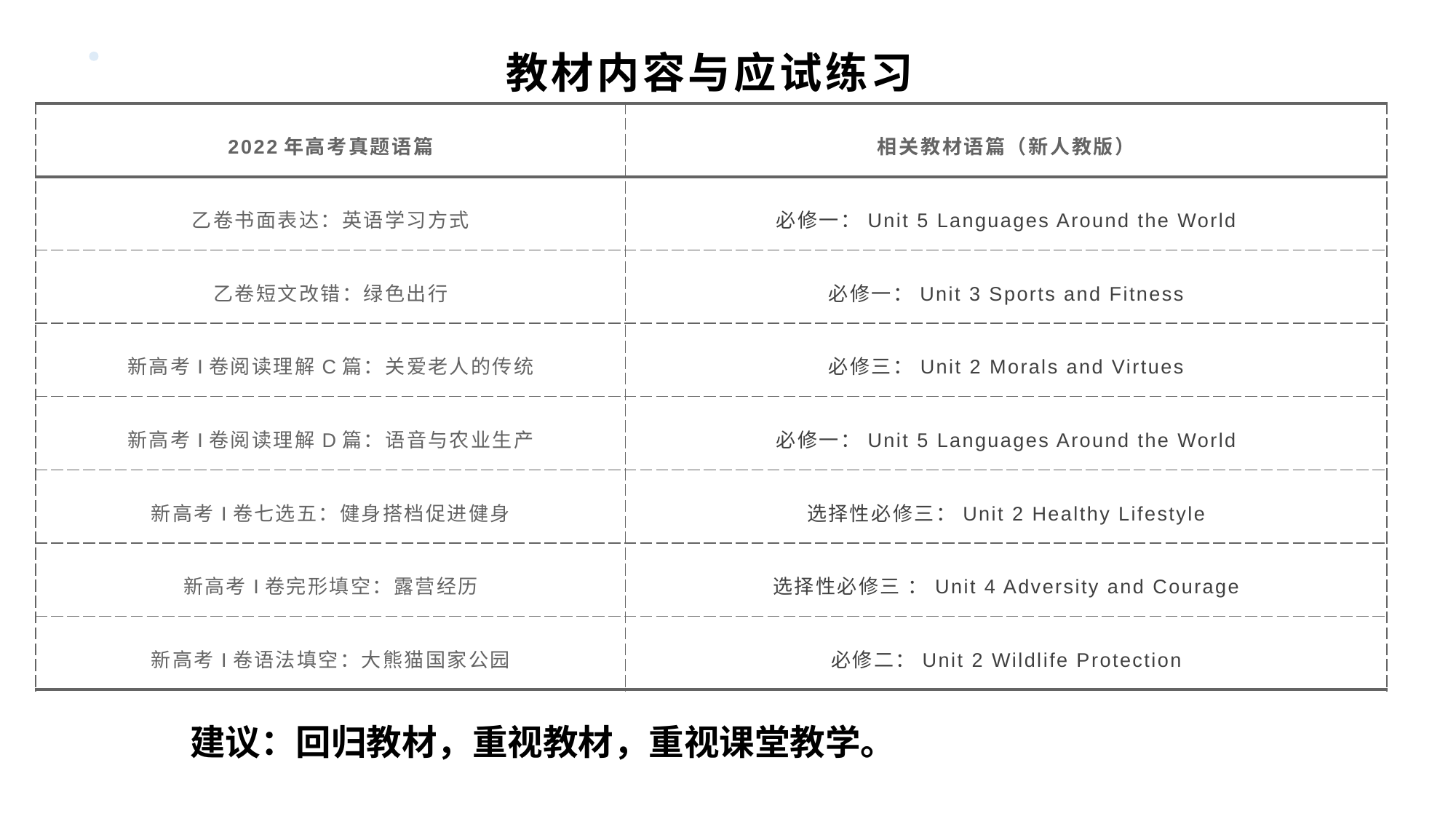

教材内容与应试练习

| 2022年高考真题语篇 | 相关教材语篇（新人教版） |
| --- | --- |
| 乙卷书面表达：英语学习方式 | 必修一：Unit 5 Languages Around the World |
| 乙卷短文改错：绿色出行 | 必修一：Unit 3 Sports and Fitness |
| 新高考I卷阅读理解C篇：关爱老人的传统 | 必修三：Unit 2 Morals and Virtues |
| 新高考I卷阅读理解D篇：语音与农业生产 | 必修一：Unit 5 Languages Around the World |
| 新高考I卷七选五：健身搭档促进健身 | 选择性必修三：Unit 2 Healthy Lifestyle |
| 新高考I卷完形填空：露营经历 | 选择性必修三 ：Unit 4 Adversity and Courage |
| 新高考I卷语法填空：大熊猫国家公园 | 必修二：Unit 2 Wildlife Protection |
建议：回归教材，重视教材，重视课堂教学。